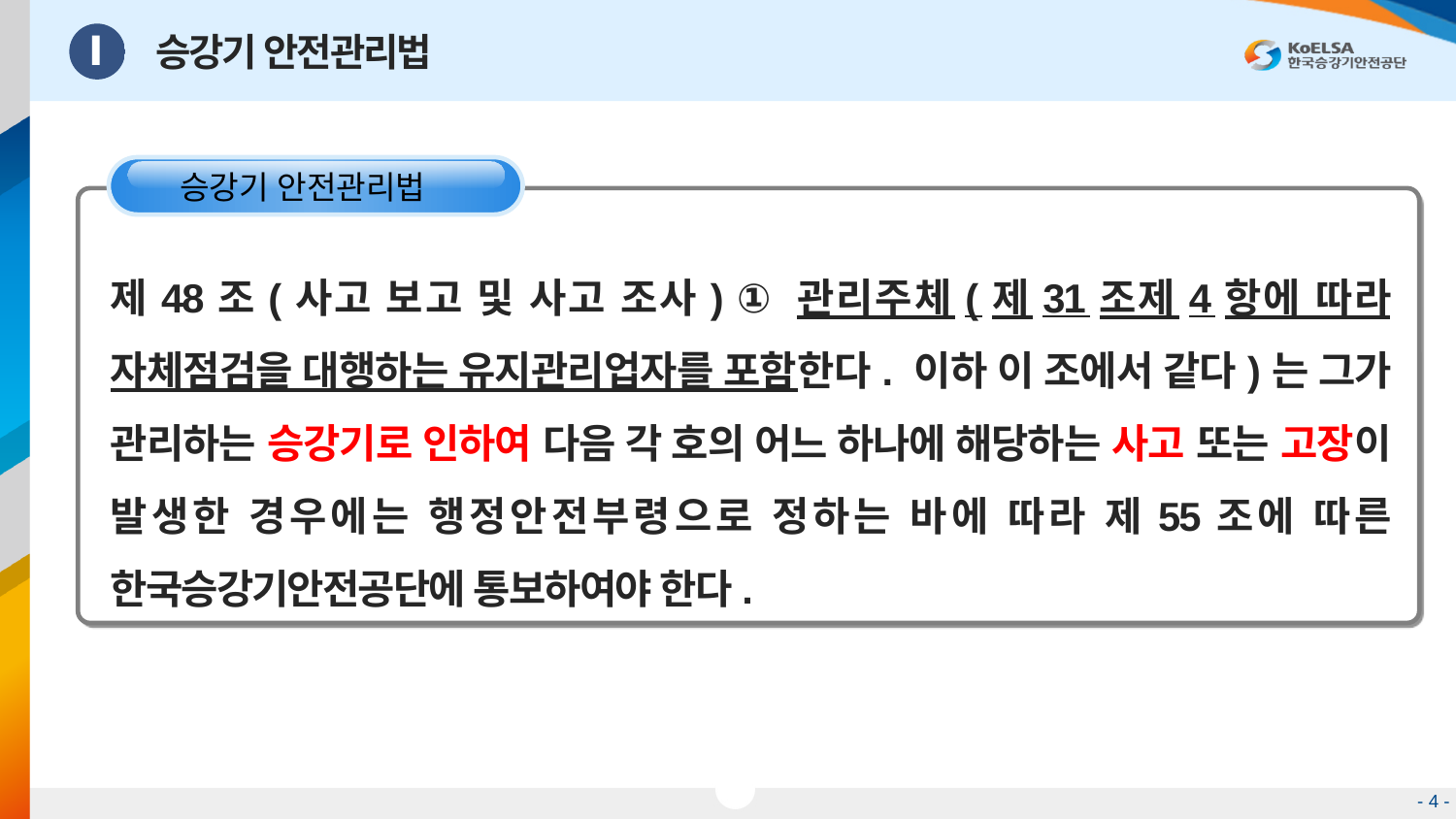

승강기 안전관리법

Ⅰ

승강기 안전관리법

제48조(사고 보고 및 사고 조사) ① 관리주체(제31조제4항에 따라 자체점검을 대행하는 유지관리업자를 포함한다. 이하 이 조에서 같다)는 그가 관리하는 승강기로 인하여 다음 각 호의 어느 하나에 해당하는 사고 또는 고장이 발생한 경우에는 행정안전부령으로 정하는 바에 따라 제55조에 따른 한국승강기안전공단에 통보하여야 한다.